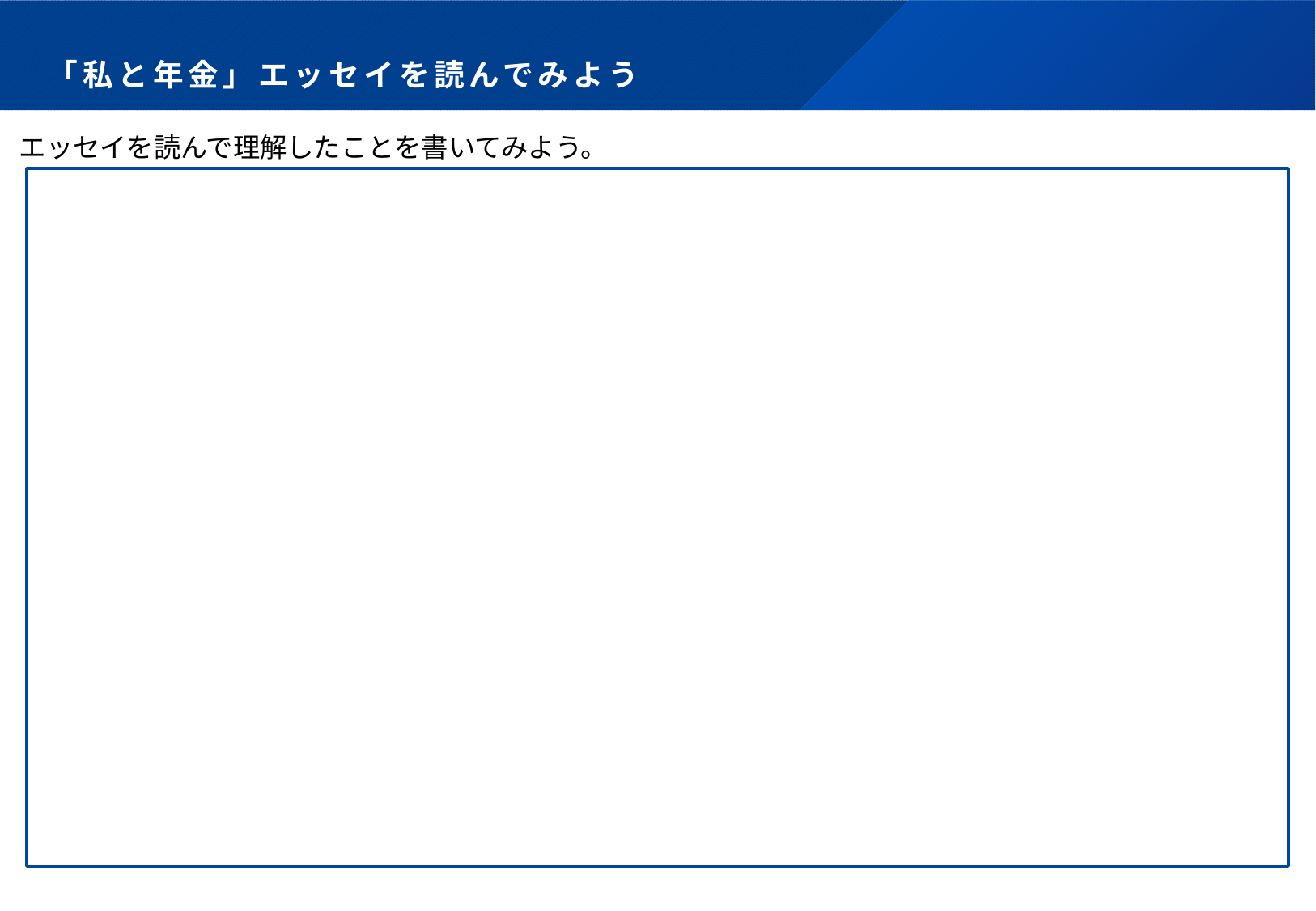

# 「私と年金」エッセイを読んでみよう
エッセイを読んで理解したことを書いてみよう。